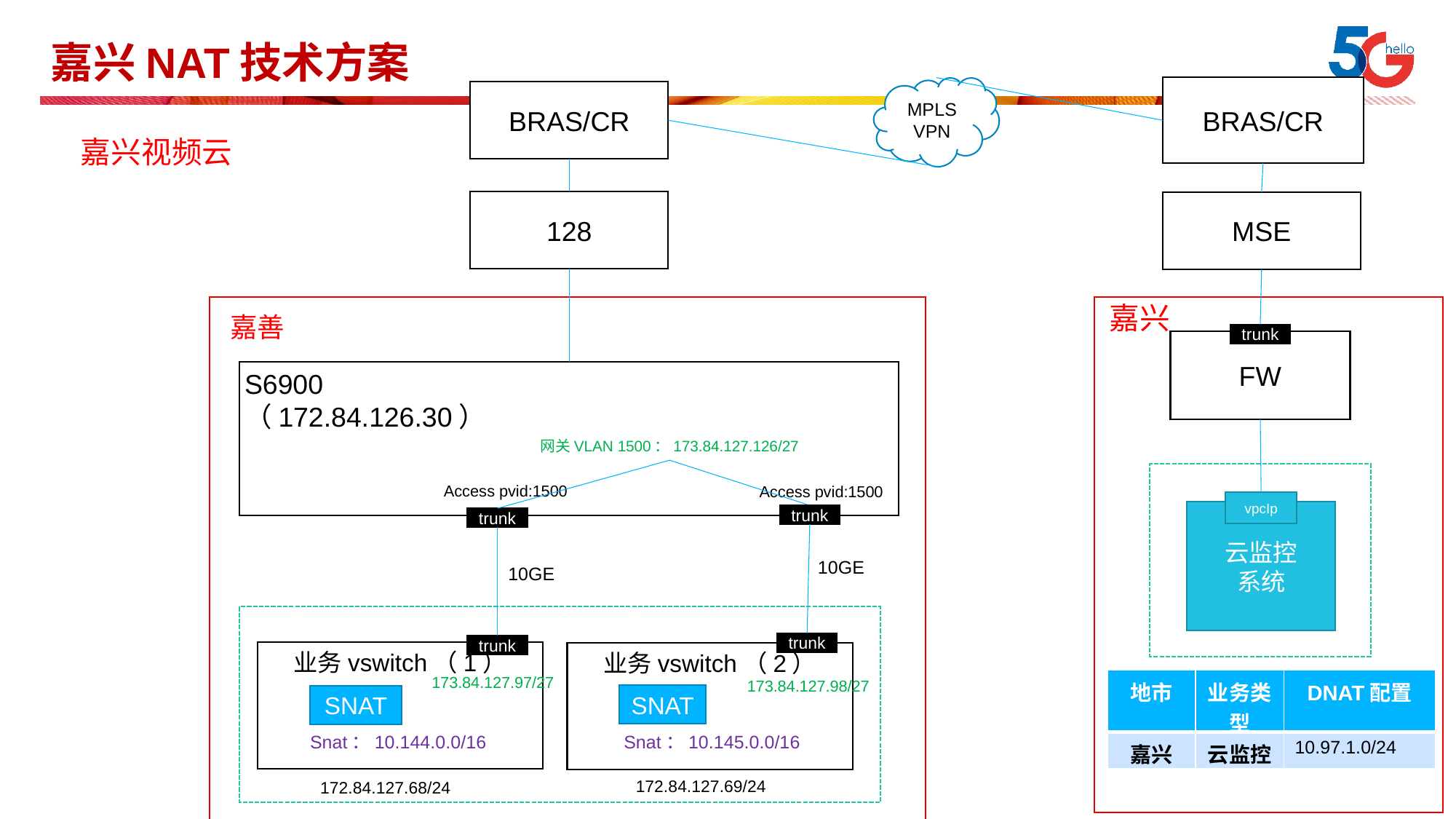

# 嘉兴NAT技术方案
BRAS/CR
MPLS VPN
BRAS/CR
嘉兴视频云
128
MSE
嘉兴

嘉善
trunk
trunk
FW

S6900 （172.84.126.30）
网关VLAN 1500：173.84.127.126/27

Access pvid:1500
Access pvid:1500
vpcIp
云监控
系统
trunk
trunk
10GE
10GE

trunk
trunk
业务vswitch（1）
SNAT
业务vswitch（2）
SNAT
173.84.127.97/27
| 地市 | 业务类型 | DNAT配置 |
| --- | --- | --- |
| 嘉兴 | 云监控 | 10.97.1.0/24 |
173.84.127.98/27
Snat：10.144.0.0/16
Snat：10.145.0.0/16
172.84.127.69/24
172.84.127.68/24